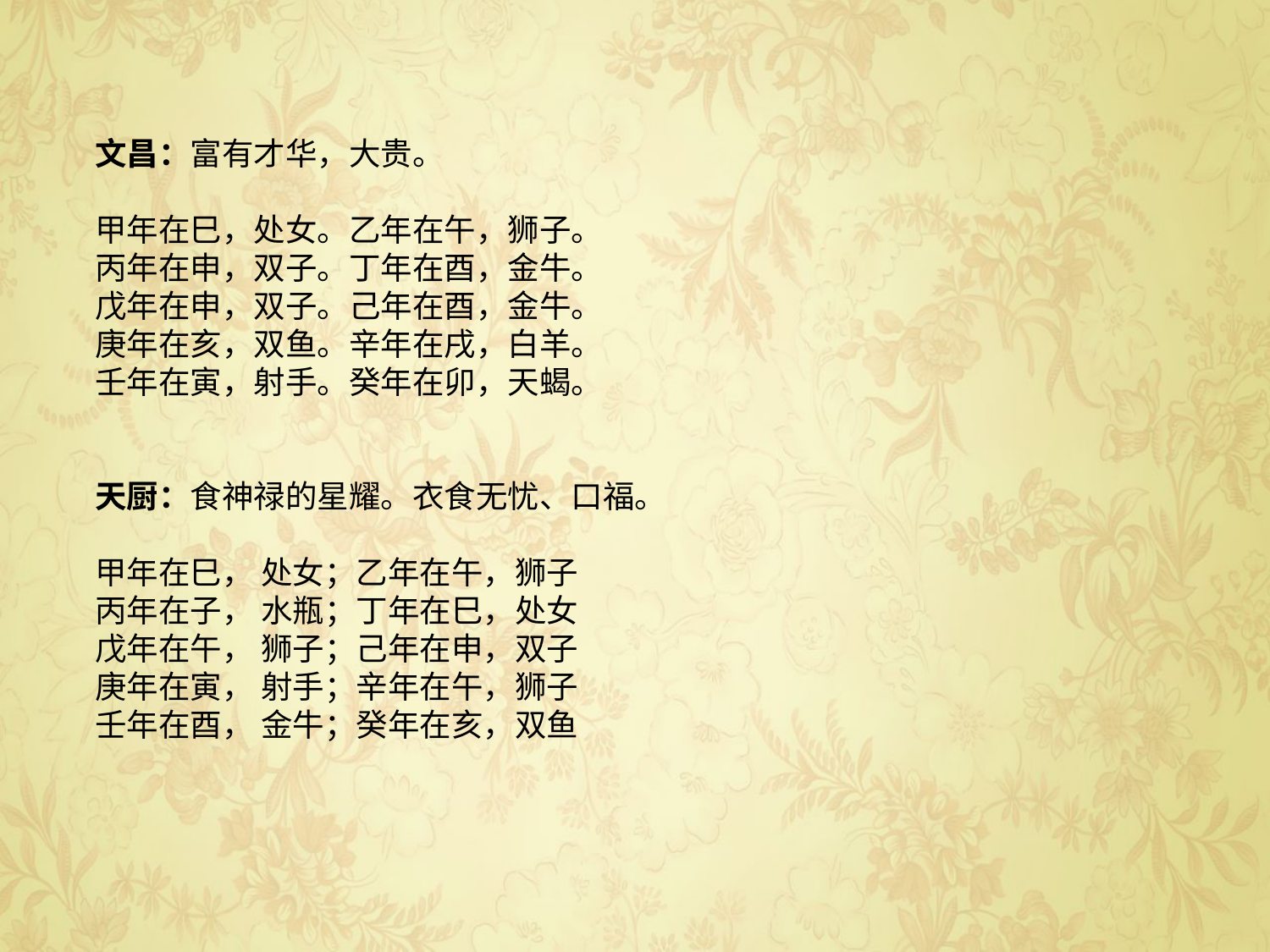

文昌：富有才华，大贵。

甲年在巳，处女。乙年在午，狮子。
丙年在申，双子。丁年在酉，金牛。
戊年在申，双子。己年在酉，金牛。
庚年在亥，双鱼。辛年在戌，白羊。
壬年在寅，射手。癸年在卯，天蝎。

天厨：食神禄的星耀。衣食无忧、口福。

甲年在巳， 处女；乙年在午，狮子
丙年在子， 水瓶；丁年在巳，处女
戊年在午， 狮子；己年在申，双子
庚年在寅， 射手；辛年在午，狮子
壬年在酉， 金牛；癸年在亥，双鱼